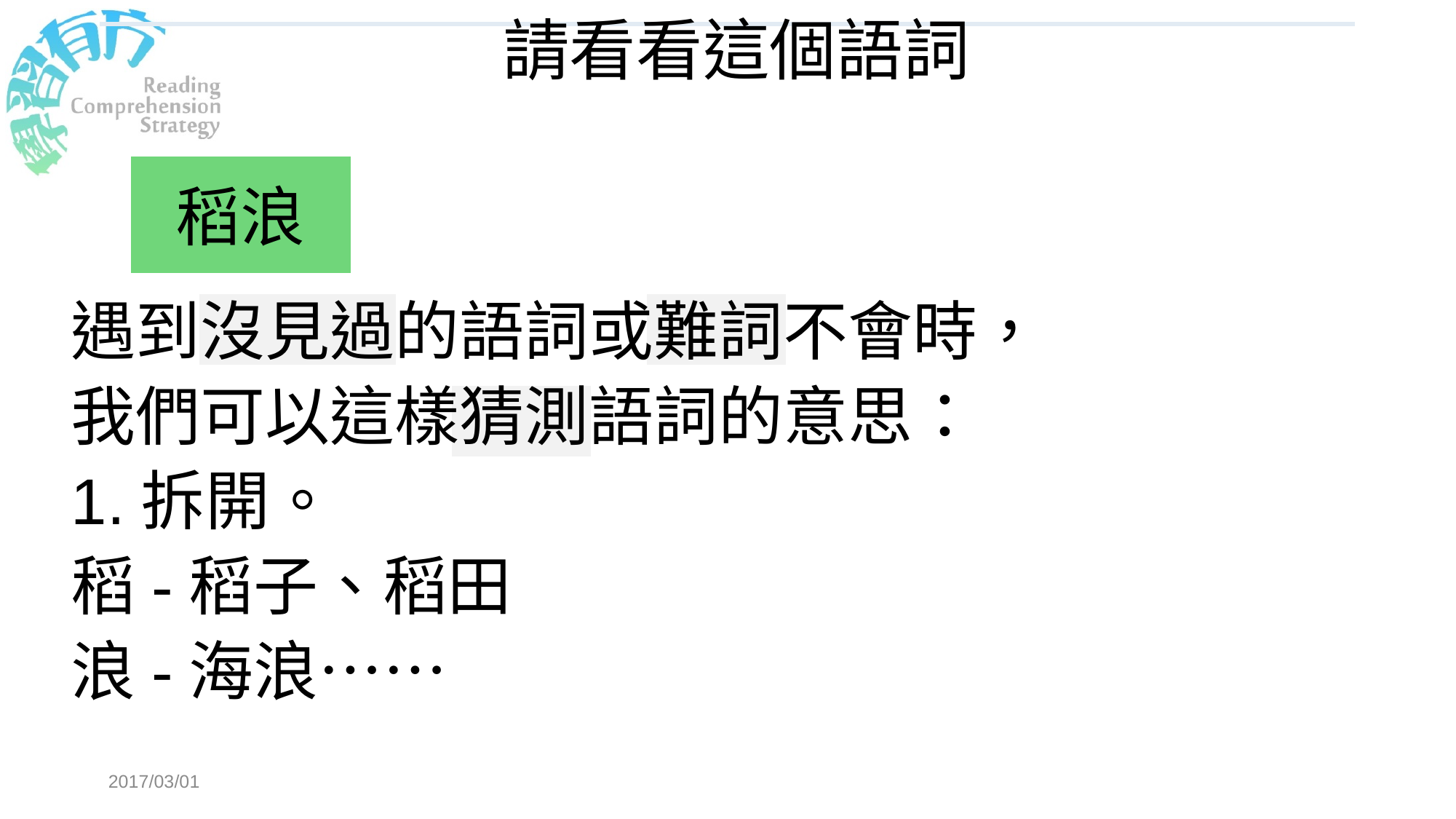

# 請看看這個語詞
稻浪

遇到沒見過的語詞或難詞不會時，
我們可以這樣猜測語詞的意思：
1.拆開。
稻-稻子、稻田
浪-海浪……

2017/03/01